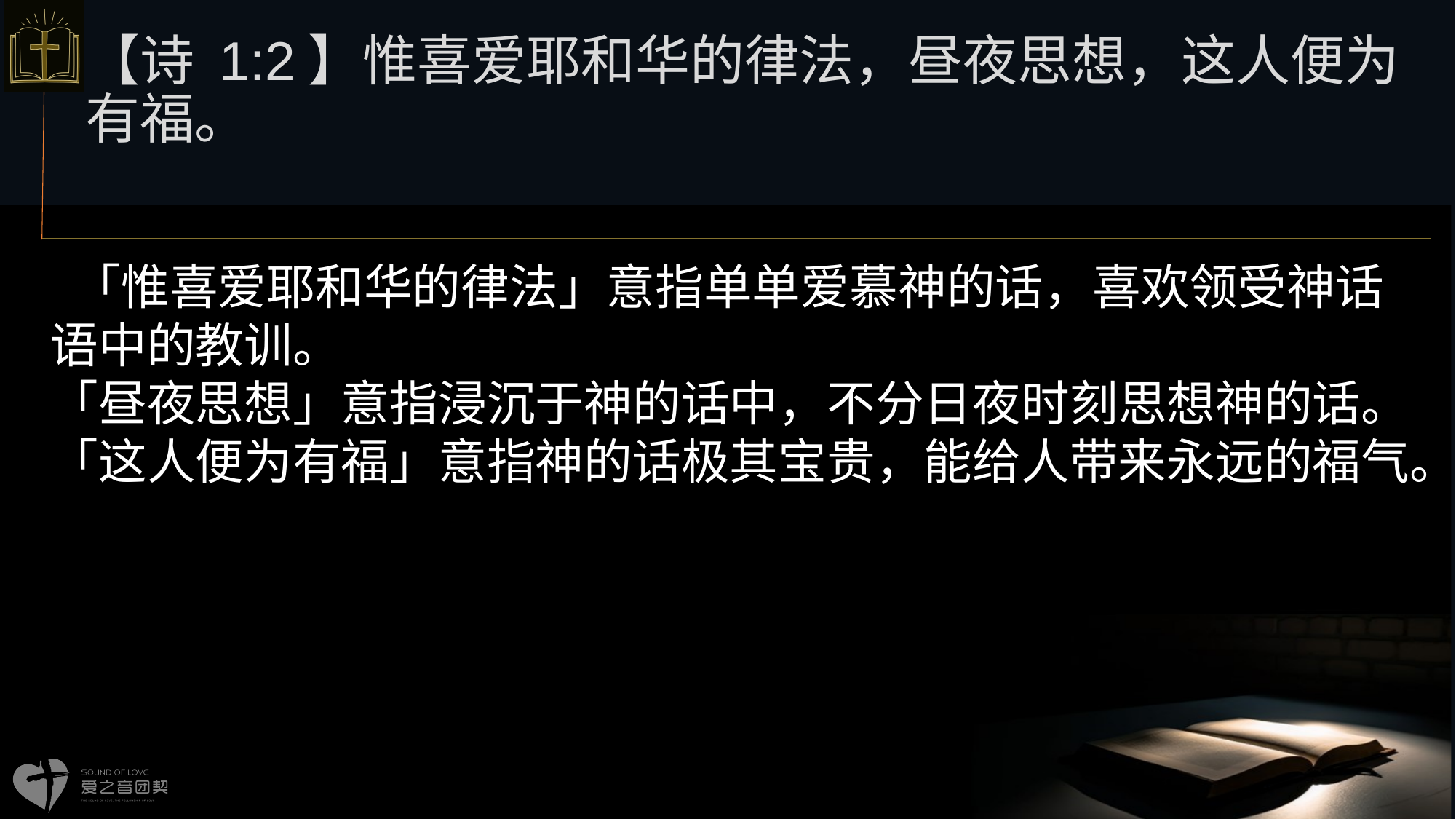

【诗 1:2】惟喜爱耶和华的律法，昼夜思想，这人便为有福。
# 「惟喜爱耶和华的律法」意指单单爱慕神的话，喜欢领受神话语中的教训。 「昼夜思想」意指浸沉于神的话中，不分日夜时刻思想神的话。 「这人便为有福」意指神的话极其宝贵，能给人带来永远的福气。